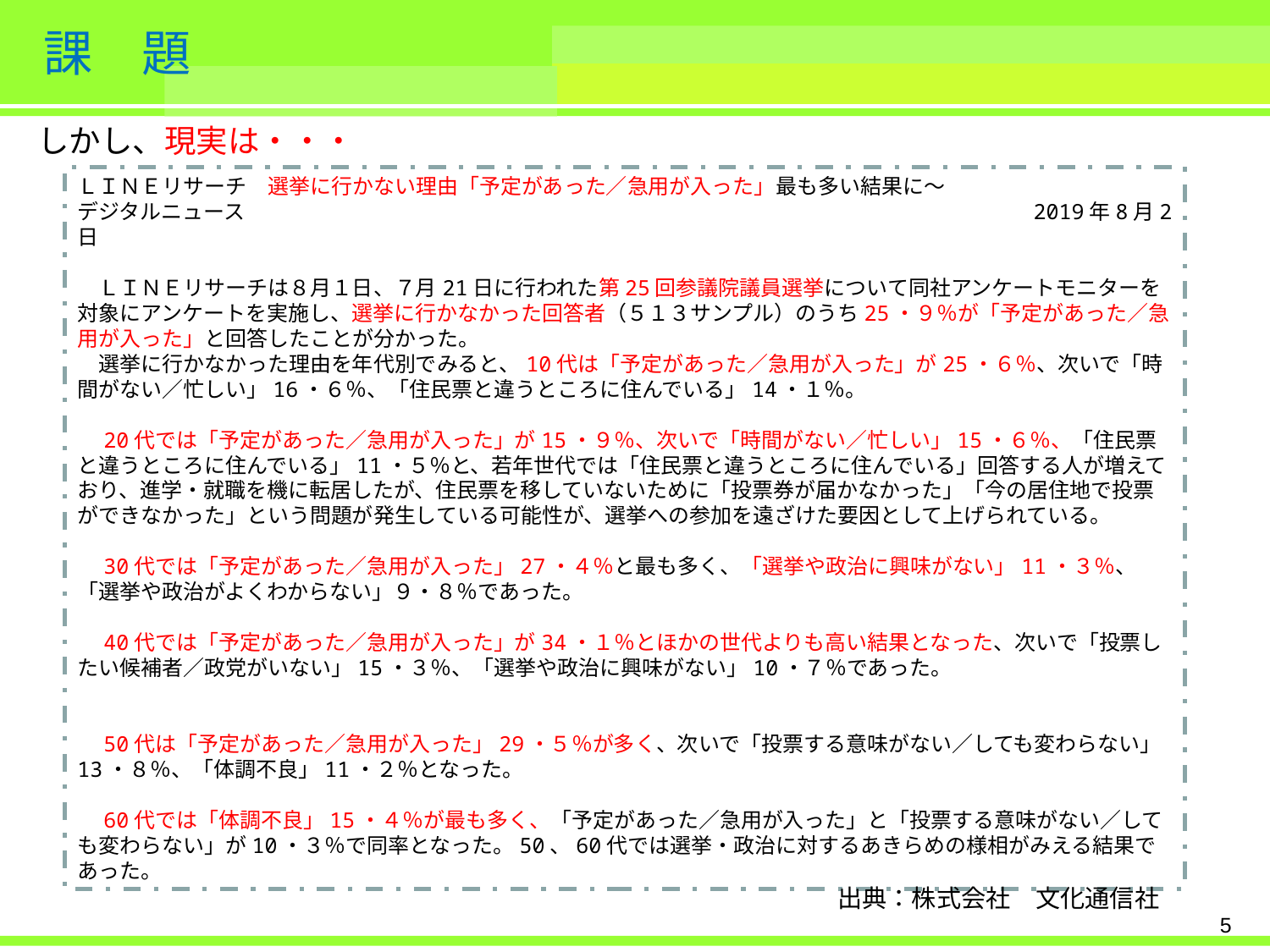

# 課　題
しかし、現実は・・・
ＬＩＮＥリサーチ　選挙に行かない理由「予定があった／急用が入った」最も多い結果に～
デジタルニュース　　　　　　　　　　　　　　　　　　　　　　　　　　　　　　　　　　　　　2019年8月2日

　ＬＩＮＥリサーチは８月１日、７月21日に行われた第25回参議院議員選挙について同社アンケートモニターを対象にアンケートを実施し、選挙に行かなかった回答者（５１３サンプル）のうち25・９％が「予定があった／急用が入った」と回答したことが分かった。
　選挙に行かなかった理由を年代別でみると、10代は「予定があった／急用が入った」が25・６％、次いで「時間がない／忙しい」16・６％、「住民票と違うところに住んでいる」14・１％。

　20代では「予定があった／急用が入った」が15・９％、次いで「時間がない／忙しい」15・６％、「住民票と違うところに住んでいる」11・５％と、若年世代では「住民票と違うところに住んでいる」回答する人が増えており、進学・就職を機に転居したが、住民票を移していないために「投票券が届かなかった」「今の居住地で投票ができなかった」という問題が発生している可能性が、選挙への参加を遠ざけた要因として上げられている。

　30代では「予定があった／急用が入った」27・４％と最も多く、「選挙や政治に興味がない」11・３％、「選挙や政治がよくわからない」９・８％であった。

　40代では「予定があった／急用が入った」が34・１％とほかの世代よりも高い結果となった、次いで「投票したい候補者／政党がいない」15・３％、「選挙や政治に興味がない」10・７％であった。

　50代は「予定があった／急用が入った」29・５％が多く、次いで「投票する意味がない／しても変わらない」13・８％、「体調不良」11・２％となった。

　60代では「体調不良」15・４％が最も多く、「予定があった／急用が入った」と「投票する意味がない／しても変わらない」が10・３％で同率となった。50、60代では選挙・政治に対するあきらめの様相がみえる結果であった。
出典：株式会社　文化通信社
5